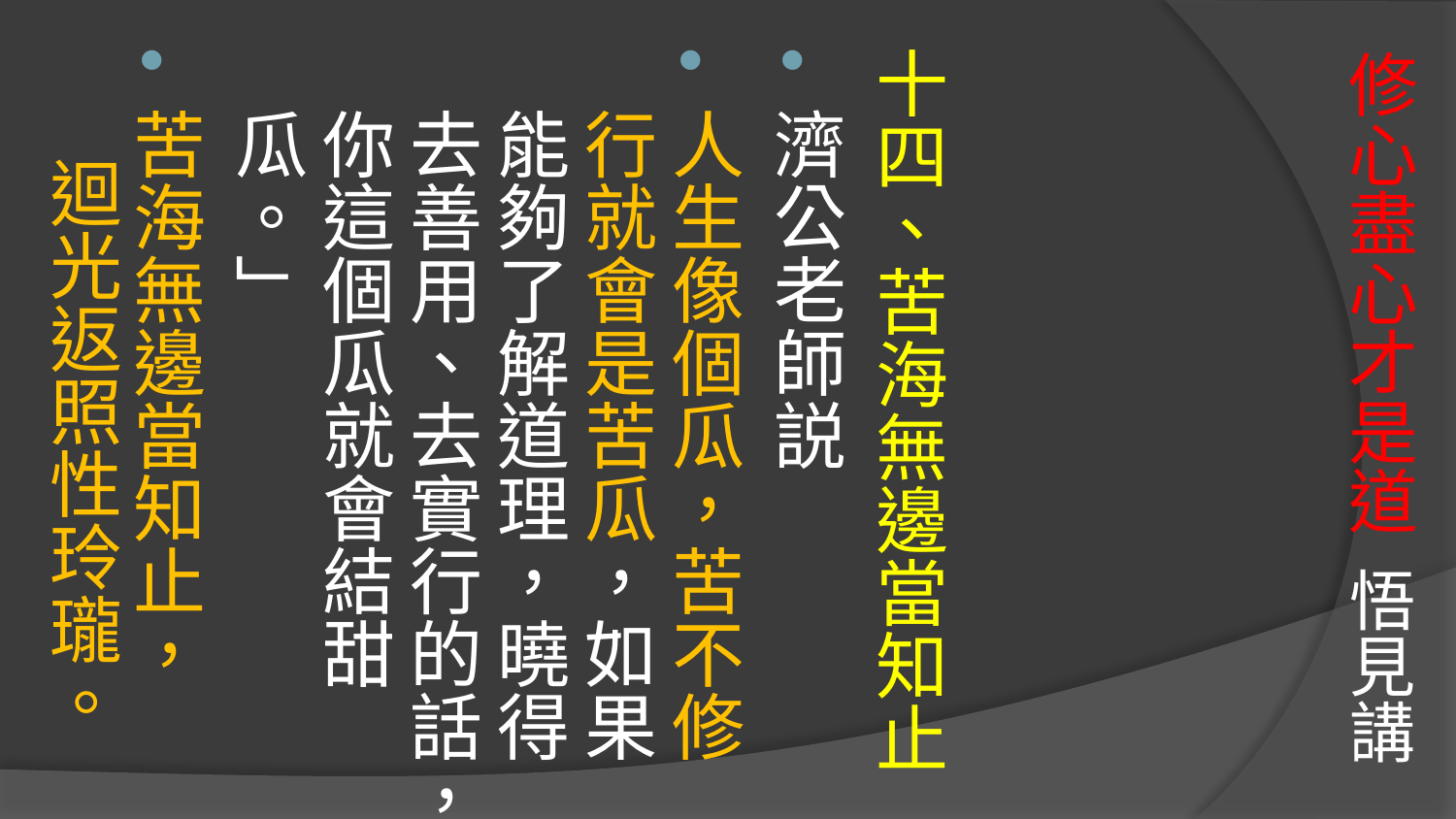

# 修心盡心才是道  悟見講
十四、苦海無邊當知止
濟公老師説
人生像個瓜，苦不修行就會是苦瓜，如果能夠了解道理，曉得去善用、去實行的話，你這個瓜就會結甜瓜。」
苦海無邊當知止，         迴光返照性玲瓏。